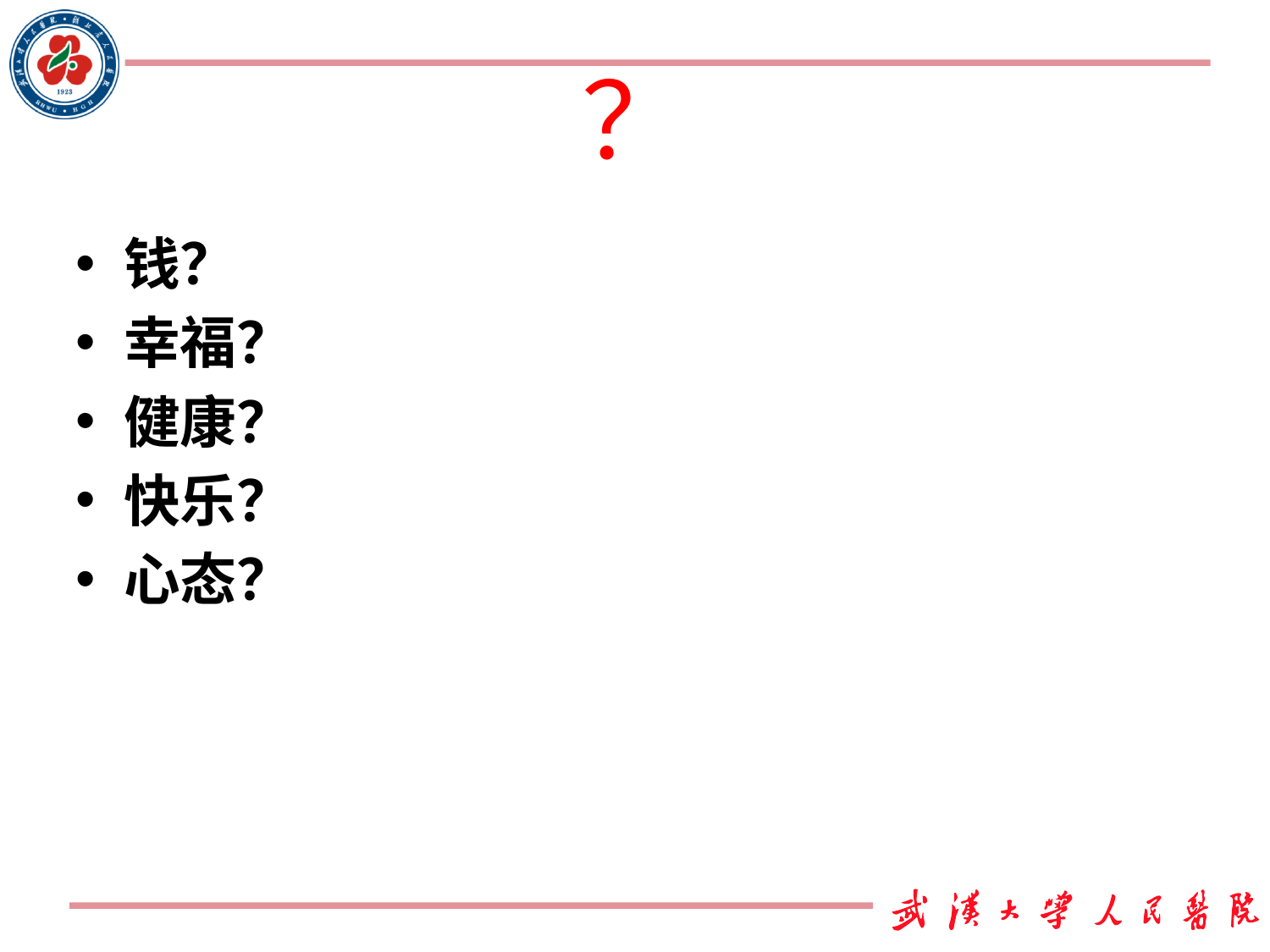

# ？
钱？
幸福？
健康？
快乐？
心态？